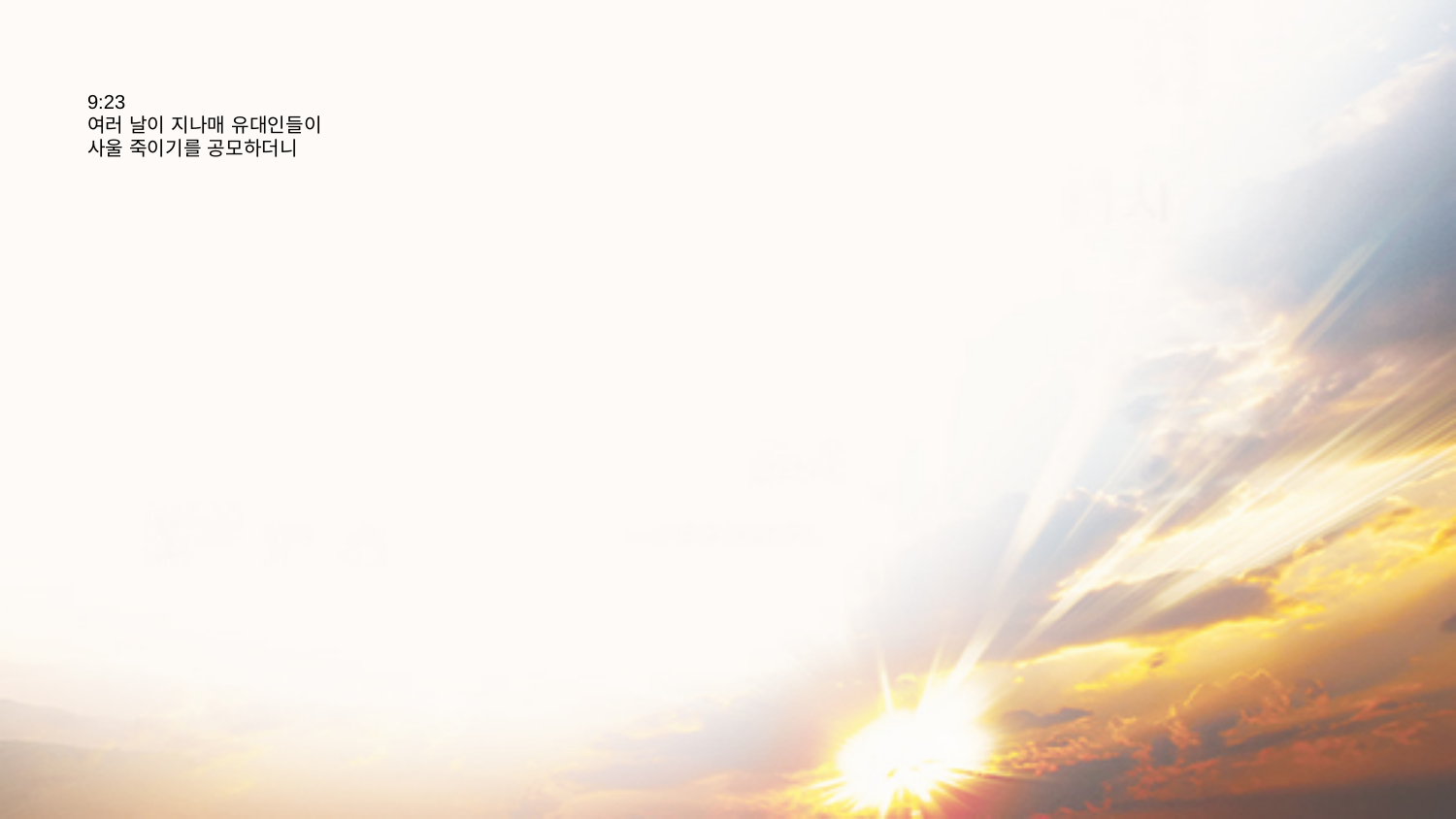

# 9:23 여러 날이 지나매 유대인들이 사울 죽이기를 공모하더니